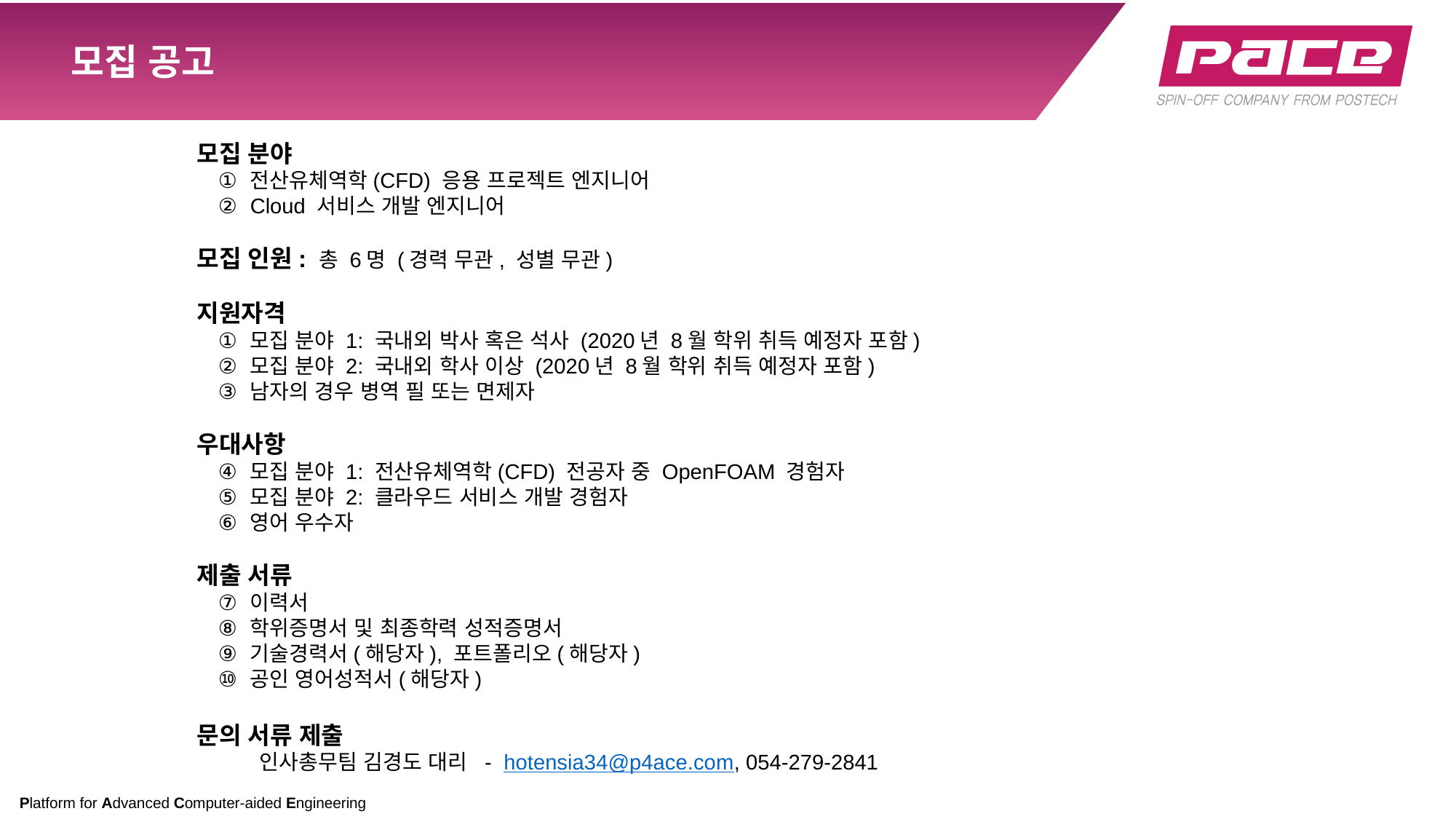

# 모집 공고
모집 분야
전산유체역학(CFD) 응용 프로젝트 엔지니어
Cloud 서비스 개발 엔지니어

모집 인원: 총 6명 (경력 무관, 성별 무관)

지원자격
모집 분야 1: 국내외 박사 혹은 석사 (2020년 8월 학위 취득 예정자 포함)
모집 분야 2: 국내외 학사 이상 (2020년 8월 학위 취득 예정자 포함)
남자의 경우 병역 필 또는 면제자

우대사항
모집 분야 1: 전산유체역학(CFD) 전공자 중 OpenFOAM 경험자
모집 분야 2: 클라우드 서비스 개발 경험자
영어 우수자

제출 서류
이력서
학위증명서 및 최종학력 성적증명서
기술경력서(해당자), 포트폴리오(해당자)
공인 영어성적서(해당자)

문의 서류 제출
      인사총무팀 김경도 대리  -  hotensia34@p4ace.com, 054-279-2841